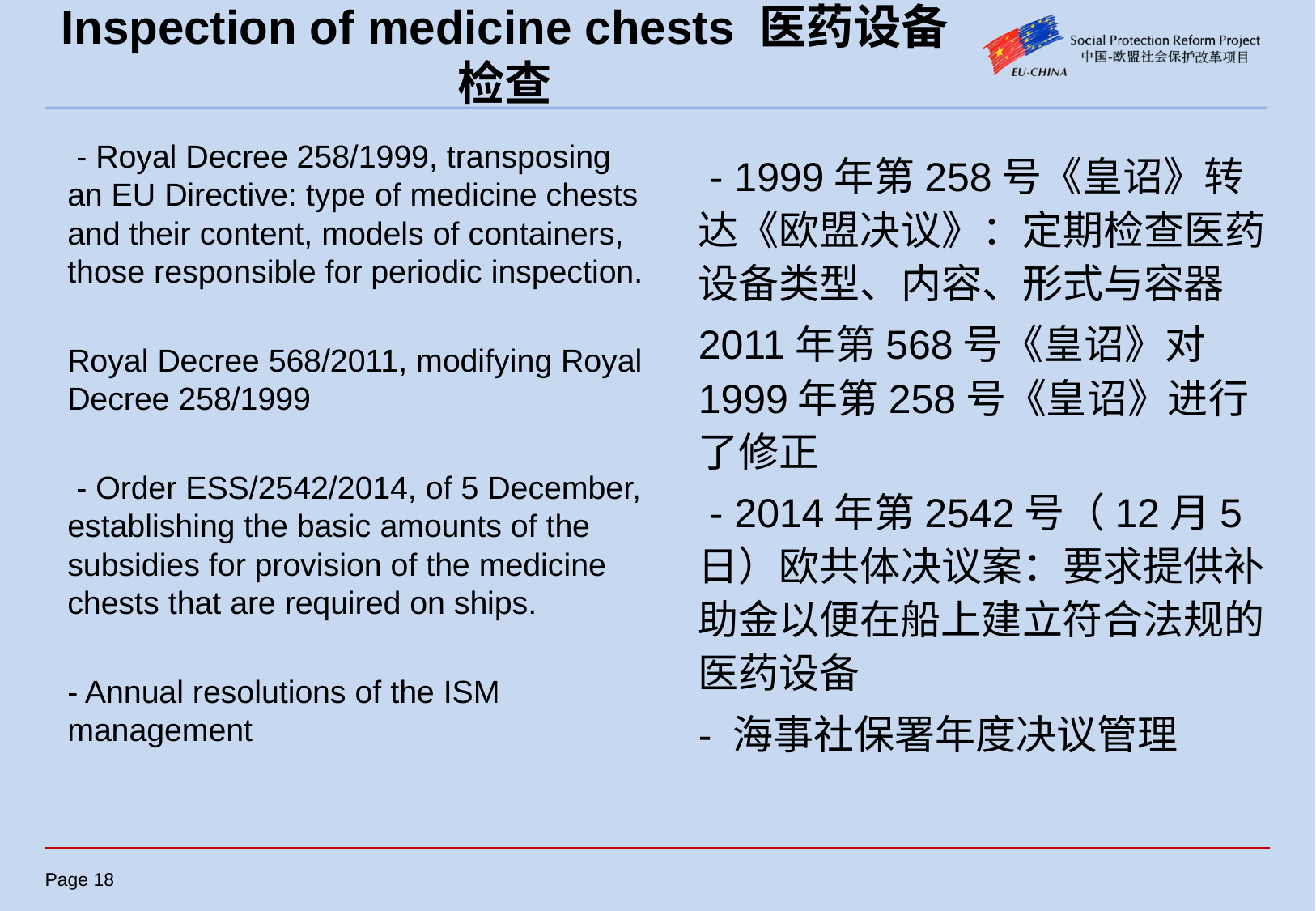

# Inspection of medicine chests 医药设备检查
 - Royal Decree 258/1999, transposing an EU Directive: type of medicine chests and their content, models of containers, those responsible for periodic inspection.

Royal Decree 568/2011, modifying Royal Decree 258/1999

 - Order ESS/2542/2014, of 5 December, establishing the basic amounts of the subsidies for provision of the medicine chests that are required on ships.

- Annual resolutions of the ISM management

 - 1999年第258号《皇诏》转达《欧盟决议》：定期检查医药设备类型、内容、形式与容器
2011年第568号《皇诏》对1999年第258号《皇诏》进行了修正
 - 2014年第2542号（12月5日）欧共体决议案：要求提供补助金以便在船上建立符合法规的医药设备
- 海事社保署年度决议管理